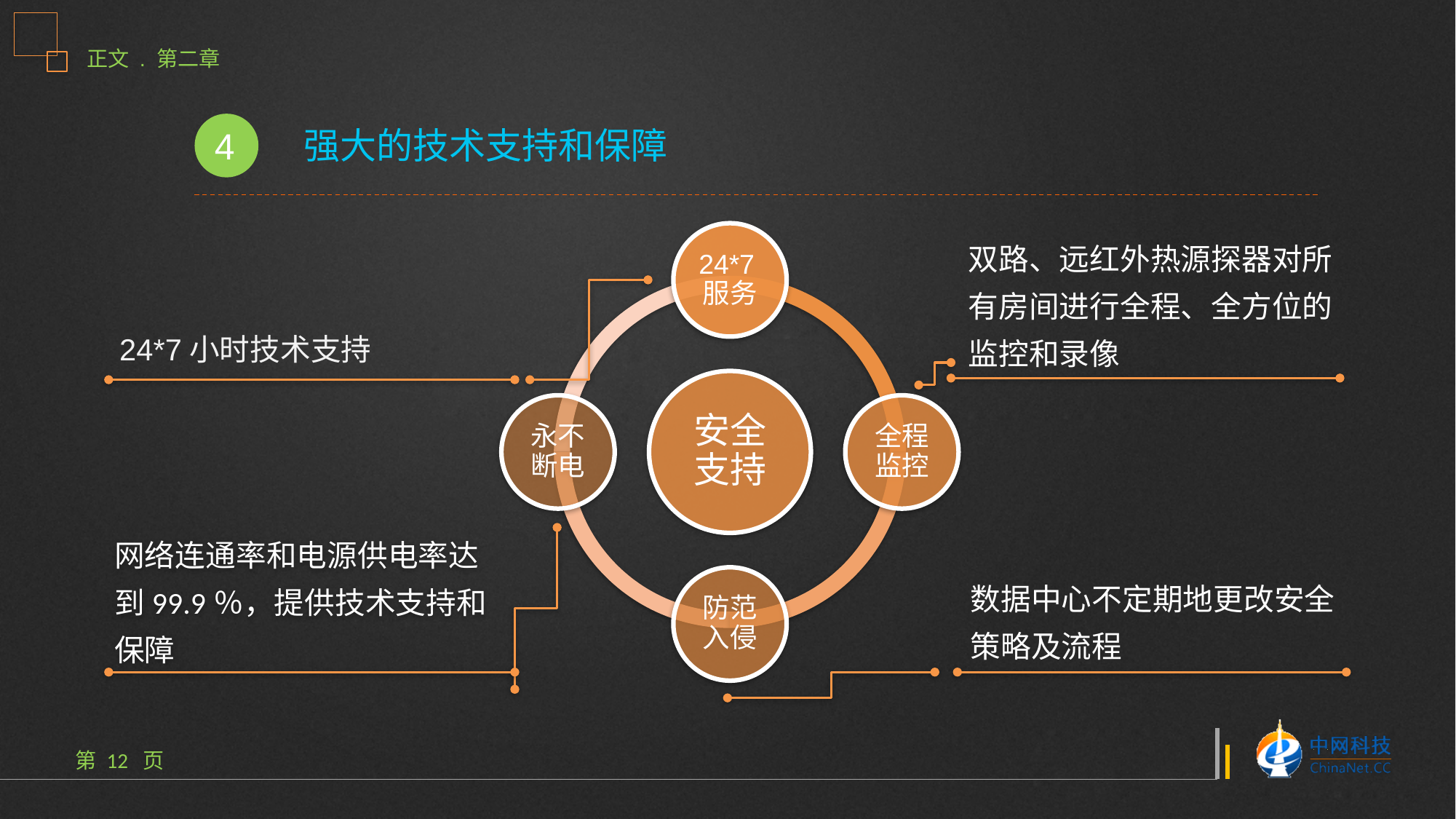

4
强大的技术支持和保障
安全支持
24*7服务
全程监控
防范入侵
永不断电
双路、远红外热源探器对所有房间进行全程、全方位的监控和录像

24*7小时技术支持
网络连通率和电源供电率达到99.9％，提供技术支持和保障
数据中心不定期地更改安全策略及流程